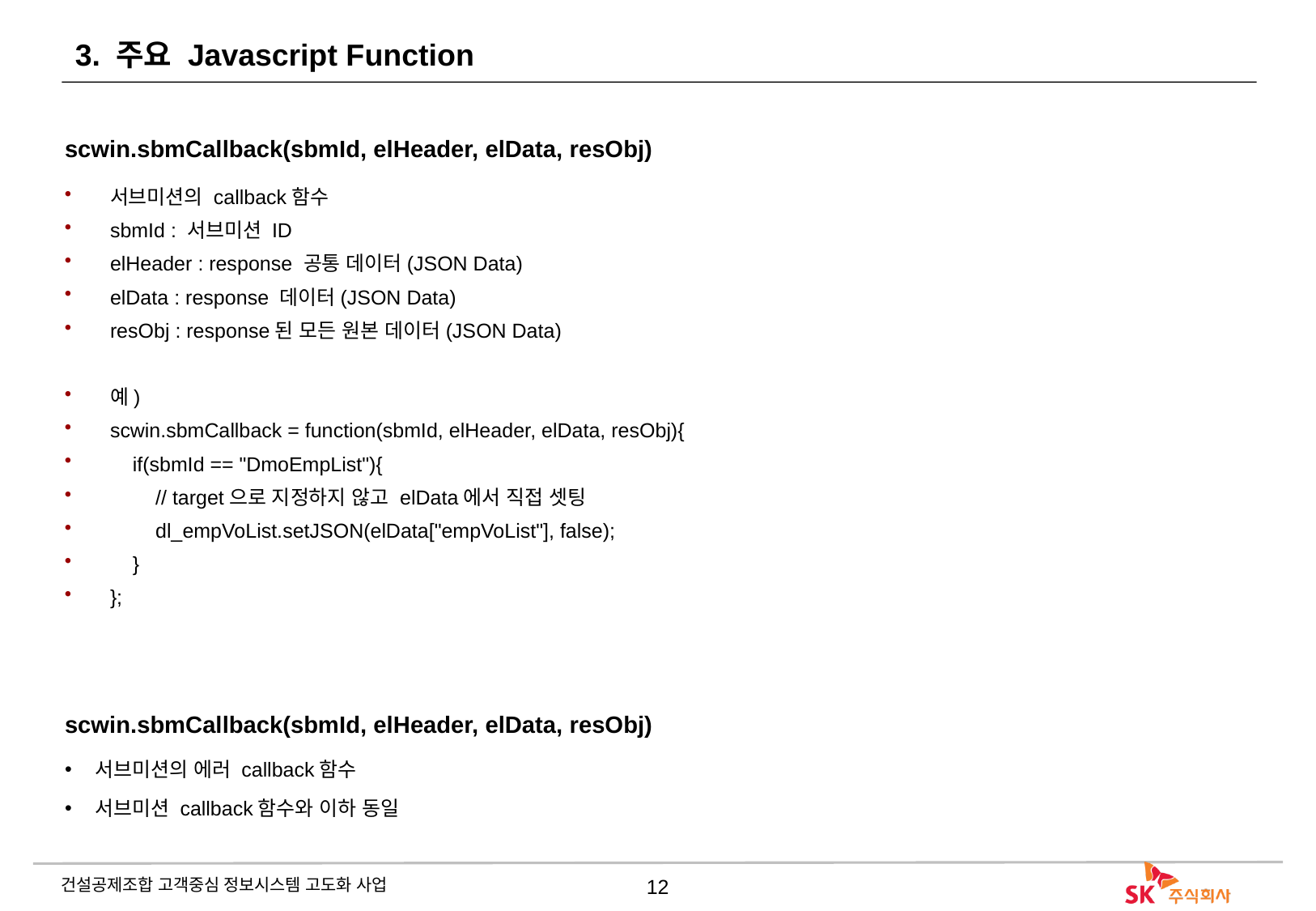

# 3. 주요 Javascript Function
scwin.sbmCallback(sbmId, elHeader, elData, resObj)
서브미션의 callback함수
sbmId : 서브미션 ID
elHeader : response 공통 데이터(JSON Data)
elData : response 데이터(JSON Data)
resObj : response된 모든 원본 데이터(JSON Data)

예)
scwin.sbmCallback = function(sbmId, elHeader, elData, resObj){
    if(sbmId == "DmoEmpList"){
        // target으로 지정하지 않고 elData에서 직접 셋팅
        dl_empVoList.setJSON(elData["empVoList"], false);
    }
};
scwin.sbmCallback(sbmId, elHeader, elData, resObj)
서브미션의 에러 callback함수
서브미션 callback함수와 이하 동일